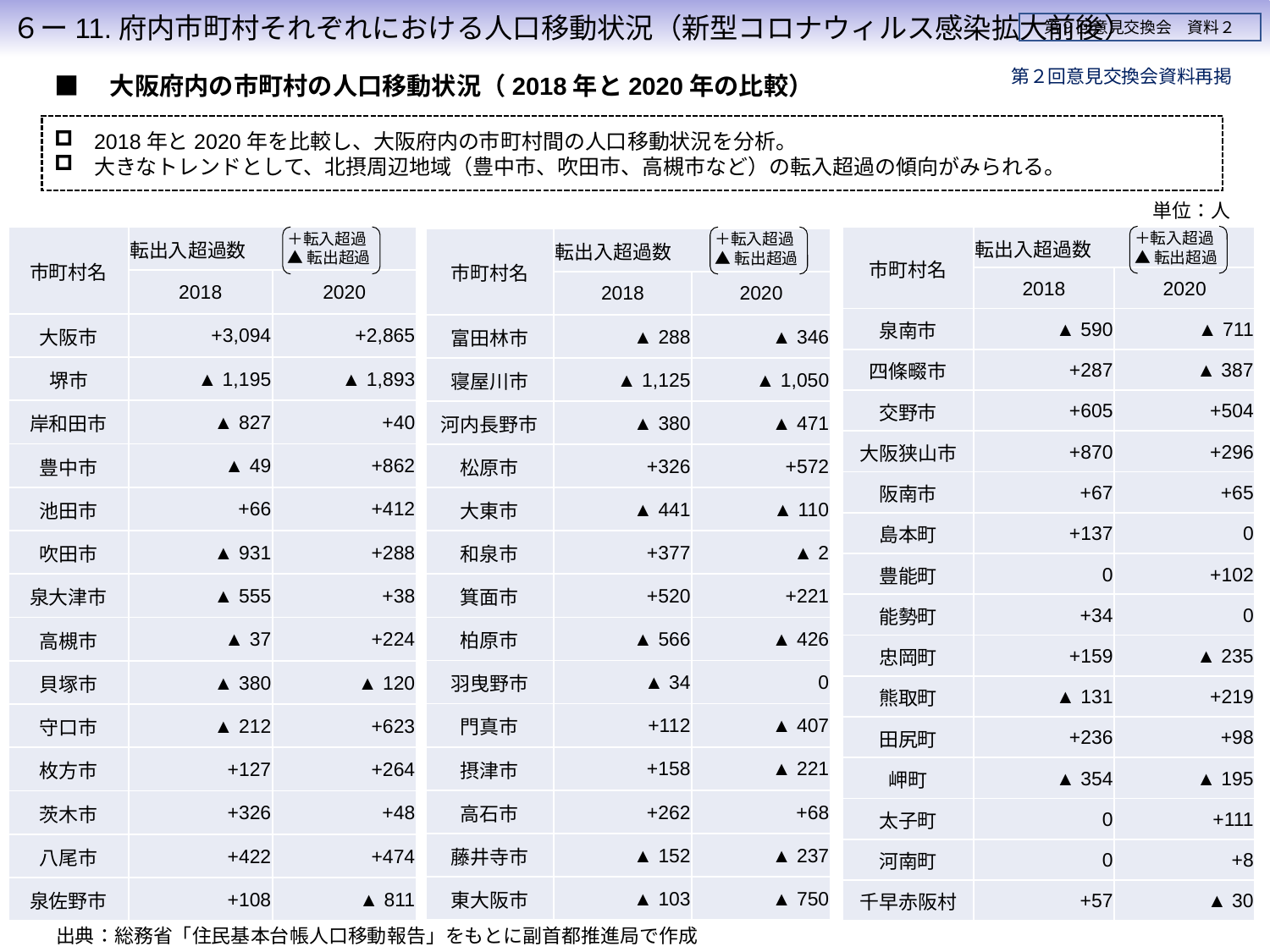

６ー11.府内市町村それぞれにおける人口移動状況（新型コロナウィルス感染拡大前後）
第９回意見交換会　資料２
■　大阪府内の市町村の人口移動状況（2018年と2020年の比較）
第２回意見交換会資料再掲
2018年と2020年を比較し、大阪府内の市町村間の人口移動状況を分析。
大きなトレンドとして、北摂周辺地域（豊中市、吹田市、高槻市など）の転入超過の傾向がみられる。
単位：人
＋転入超過
▲転出超過

＋転入超過
▲転出超過

＋転入超過
▲転出超過

| 市町村名 | 転出入超過数 |  |
| --- | --- | --- |
|  | 2018 | 2020 |
| 大阪市 | +3,094 | +2,865 |
| 堺市 | ▲ 1,195 | ▲ 1,893 |
| 岸和田市 | ▲ 827 | +40 |
| 豊中市 | ▲ 49 | +862 |
| 池田市 | +66 | +412 |
| 吹田市 | ▲ 931 | +288 |
| 泉大津市 | ▲ 555 | +38 |
| 高槻市 | ▲ 37 | +224 |
| 貝塚市 | ▲ 380 | ▲ 120 |
| 守口市 | ▲ 212 | +623 |
| 枚方市 | +127 | +264 |
| 茨木市 | +326 | +48 |
| 八尾市 | +422 | +474 |
| 泉佐野市 | +108 | ▲ 811 |
| 市町村名 | 転出入超過数 |  |
| --- | --- | --- |
|  | 2018 | 2020 |
| 泉南市 | ▲ 590 | ▲ 711 |
| 四條畷市 | +287 | ▲ 387 |
| 交野市 | +605 | +504 |
| 大阪狭山市 | +870 | +296 |
| 阪南市 | +67 | +65 |
| 島本町 | +137 | 0 |
| 豊能町 | 0 | +102 |
| 能勢町 | +34 | 0 |
| 忠岡町 | +159 | ▲ 235 |
| 熊取町 | ▲ 131 | +219 |
| 田尻町 | +236 | +98 |
| 岬町 | ▲ 354 | ▲ 195 |
| 太子町 | 0 | +111 |
| 河南町 | 0 | +8 |
| 千早赤阪村 | +57 | ▲ 30 |
| 市町村名 | 転出入超過数 |  |
| --- | --- | --- |
|  | 2018 | 2020 |
| 富田林市 | ▲ 288 | ▲ 346 |
| 寝屋川市 | ▲ 1,125 | ▲ 1,050 |
| 河内長野市 | ▲ 380 | ▲ 471 |
| 松原市 | +326 | +572 |
| 大東市 | ▲ 441 | ▲ 110 |
| 和泉市 | +377 | ▲ 2 |
| 箕面市 | +520 | +221 |
| 柏原市 | ▲ 566 | ▲ 426 |
| 羽曳野市 | ▲ 34 | 0 |
| 門真市 | +112 | ▲ 407 |
| 摂津市 | +158 | ▲ 221 |
| 高石市 | +262 | +68 |
| 藤井寺市 | ▲ 152 | ▲ 237 |
| 東大阪市 | ▲ 103 | ▲ 750 |
出典：総務省「住民基本台帳人口移動報告」をもとに副首都推進局で作成